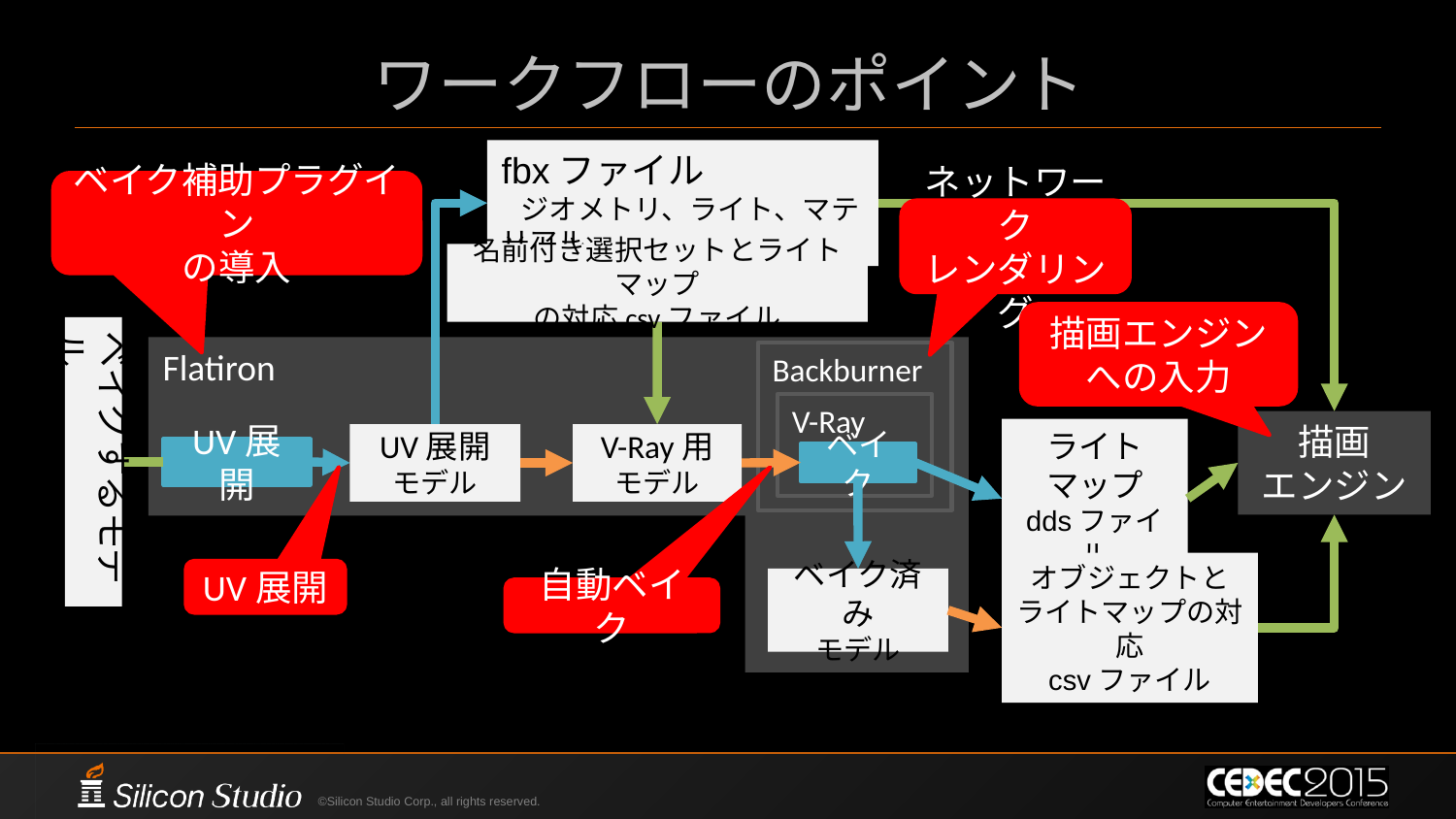

# ワークフローのポイント
fbxファイル
  ジオメトリ、ライト、マテリアル
ベイク補助プラグイン
の導入
ネットワーク
レンダリング
名前付き選択セットとライトマップ
の対応csvファイル
描画エンジン
への入力
ベイクするモデル
Flatiron
Backburner
V-Ray
描画
エンジン
ライトマップ
ddsファイル
UV展開
モデル
V-Ray用
モデル
UV展開
ベイク

オブジェクトと
ライトマップの対応
csvファイル
UV展開
ベイク済み
モデル
自動ベイク